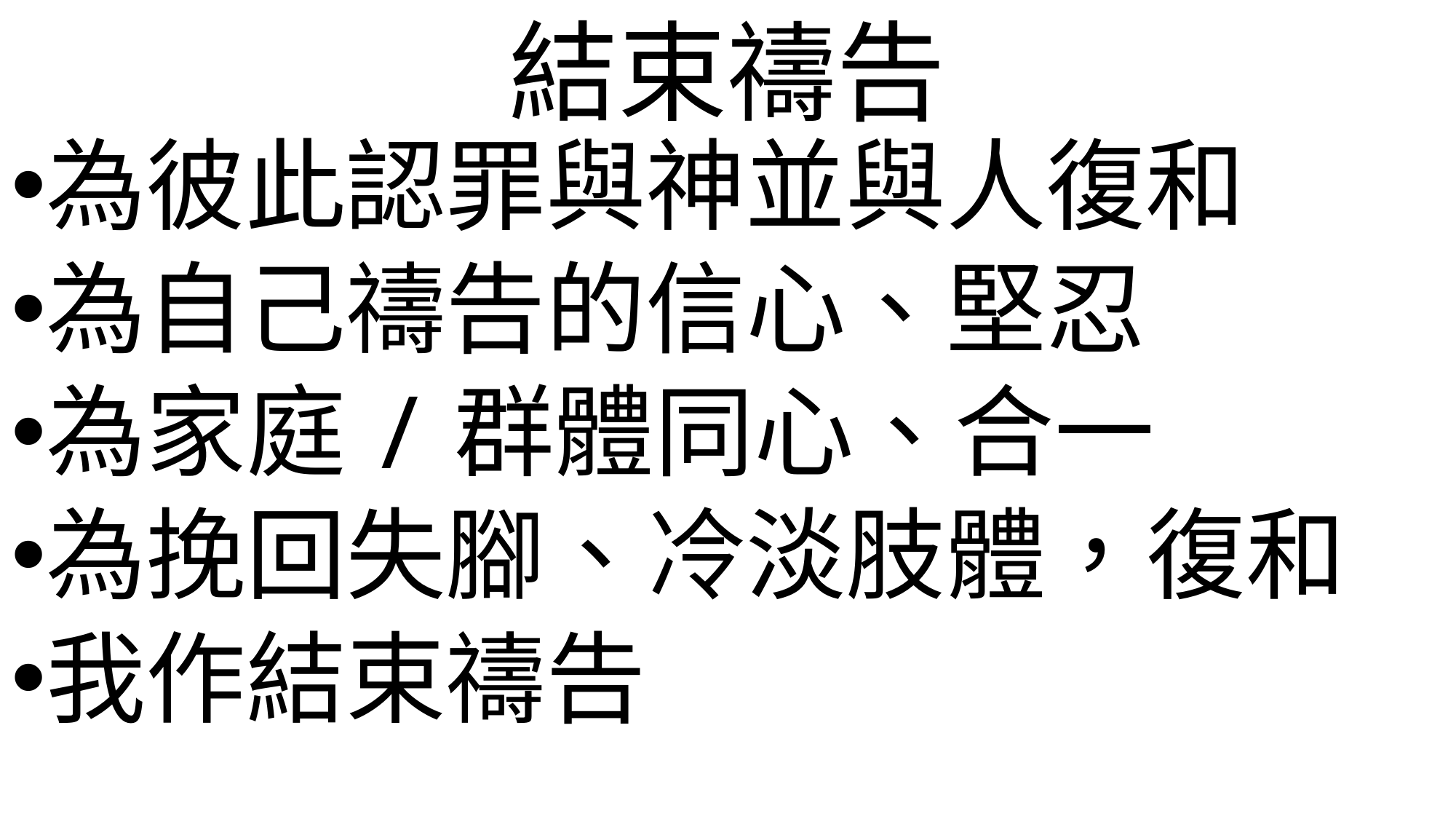

# 結束禱告
為彼此認罪與神並與人復和
為自己禱告的信心、堅忍
為家庭/群體同心、合一
為挽回失腳、冷淡肢體，復和
我作結束禱告